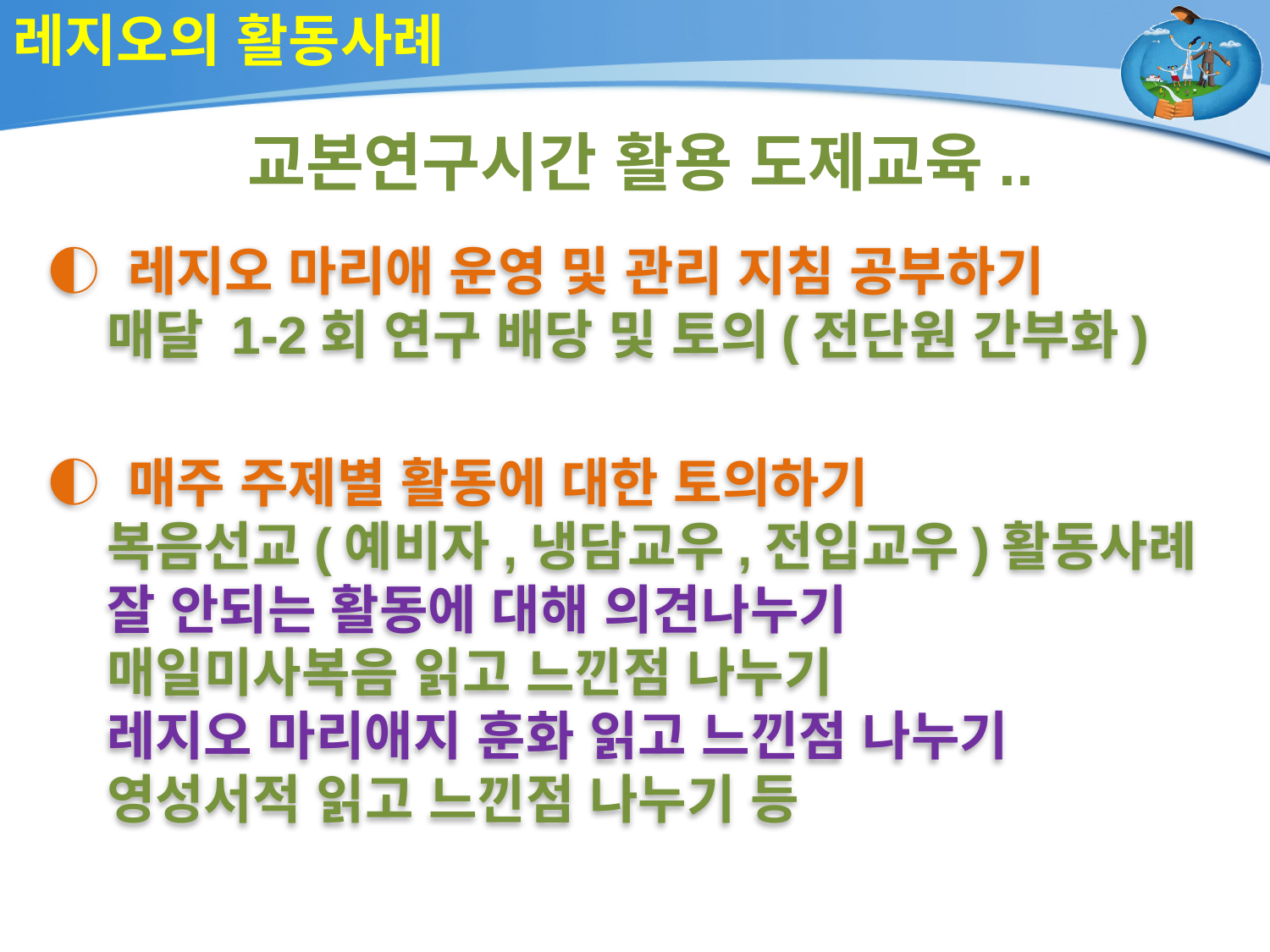

# 레지오의 활동사례
교본연구시간 활용 도제교육..
◐ 레지오 마리애 운영 및 관리 지침 공부하기
    매달 1-2회 연구 배당 및 토의(전단원 간부화)
◐ 매주 주제별 활동에 대한 토의하기
    복음선교(예비자,냉담교우,전입교우)활동사례
    잘 안되는 활동에 대해 의견나누기
    매일미사복음 읽고 느낀점 나누기
    레지오 마리애지 훈화 읽고 느낀점 나누기
    영성서적 읽고 느낀점 나누기 등